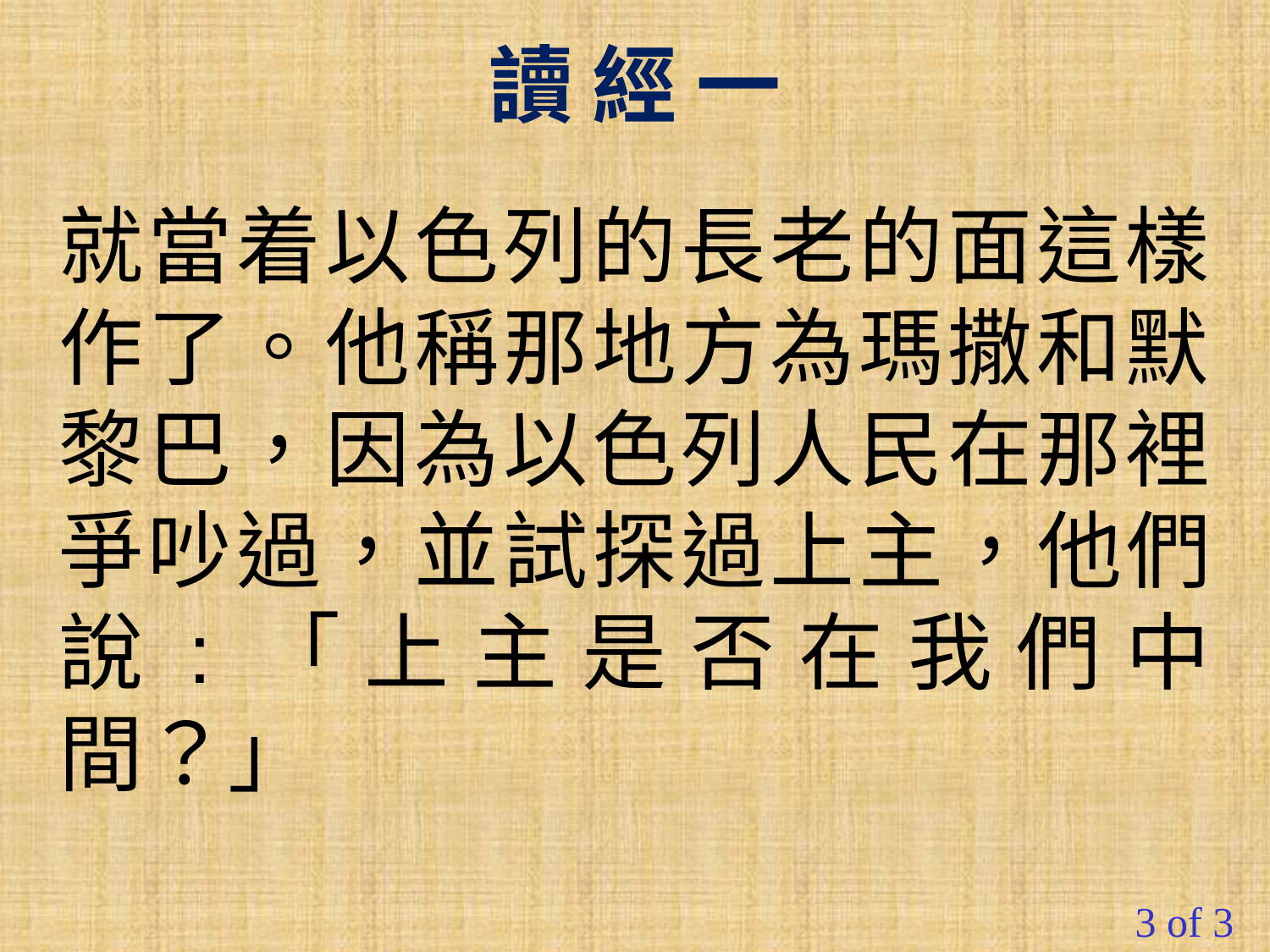

讀 經 一

就當着以色列的長老的面這樣作了。他稱那地方為瑪撒和默黎巴，因為以色列人民在那裡爭吵過，並試探過上主，他們說:「上主是否在我們中間？」
#
3 of 3